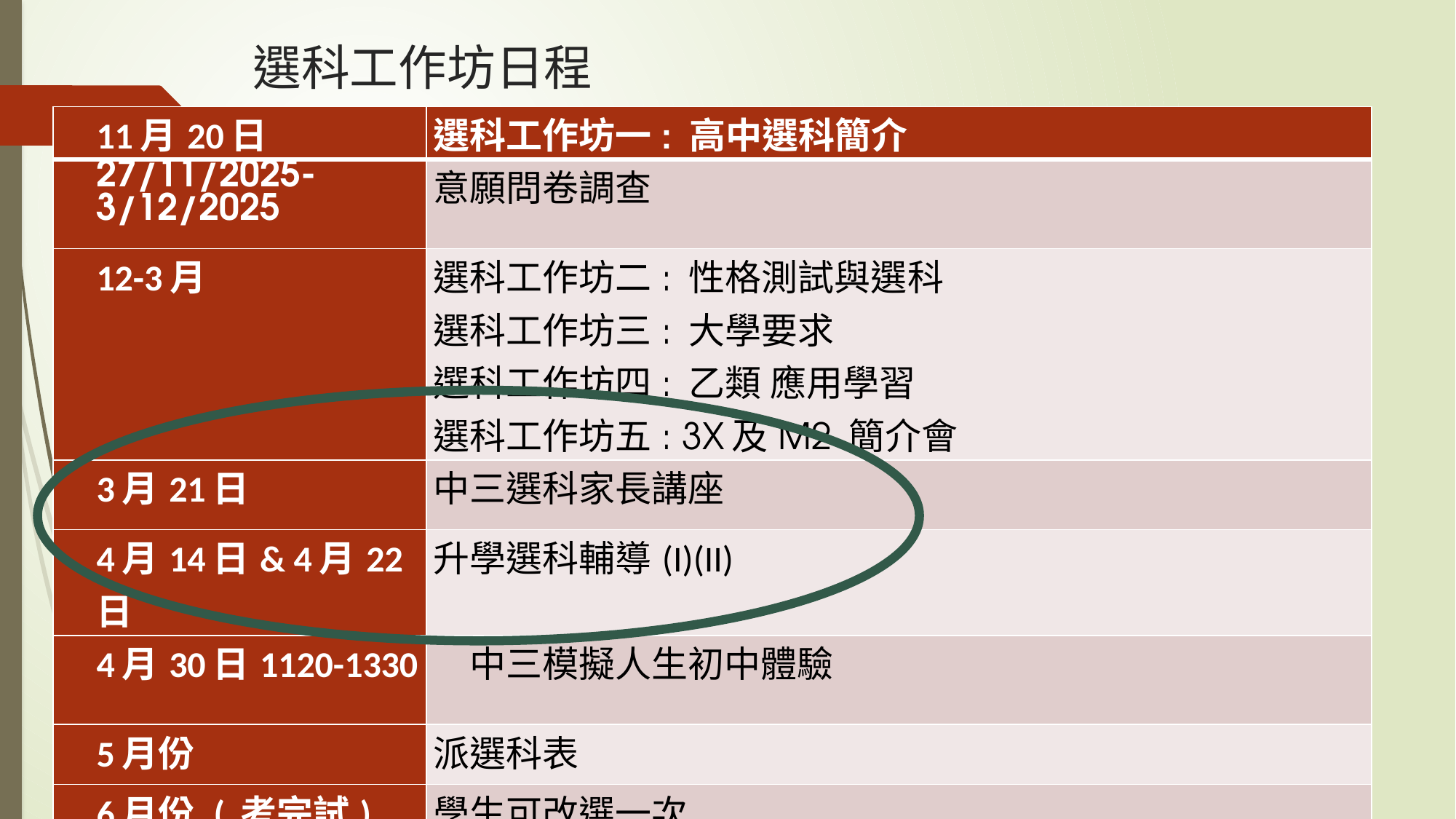

# 選科工作坊日程
| 11月20日 | 選科工作坊一: 高中選科簡介 |
| --- | --- |
| 27/11/2025-3/12/2025 | 意願問卷調查 |
| 12-3月 | 選科工作坊二: 性格測試與選科 選科工作坊三: 大學要求 選科工作坊四: 乙類 應用學習 選科工作坊五: 3X及M2 簡介會 |
| 3月21日 | 中三選科家長講座 |
| 4月14日& 4月22日 | 升學選科輔導(I)(II) |
| 4月30日1120-1330 | 中三模擬人生初中體驗 |
| 5月份 | 派選科表 |
| 6月份 ( 考完試) | 學生可改選一次 |
| 7月10日 | 派發成績表、公佈選科結果 |